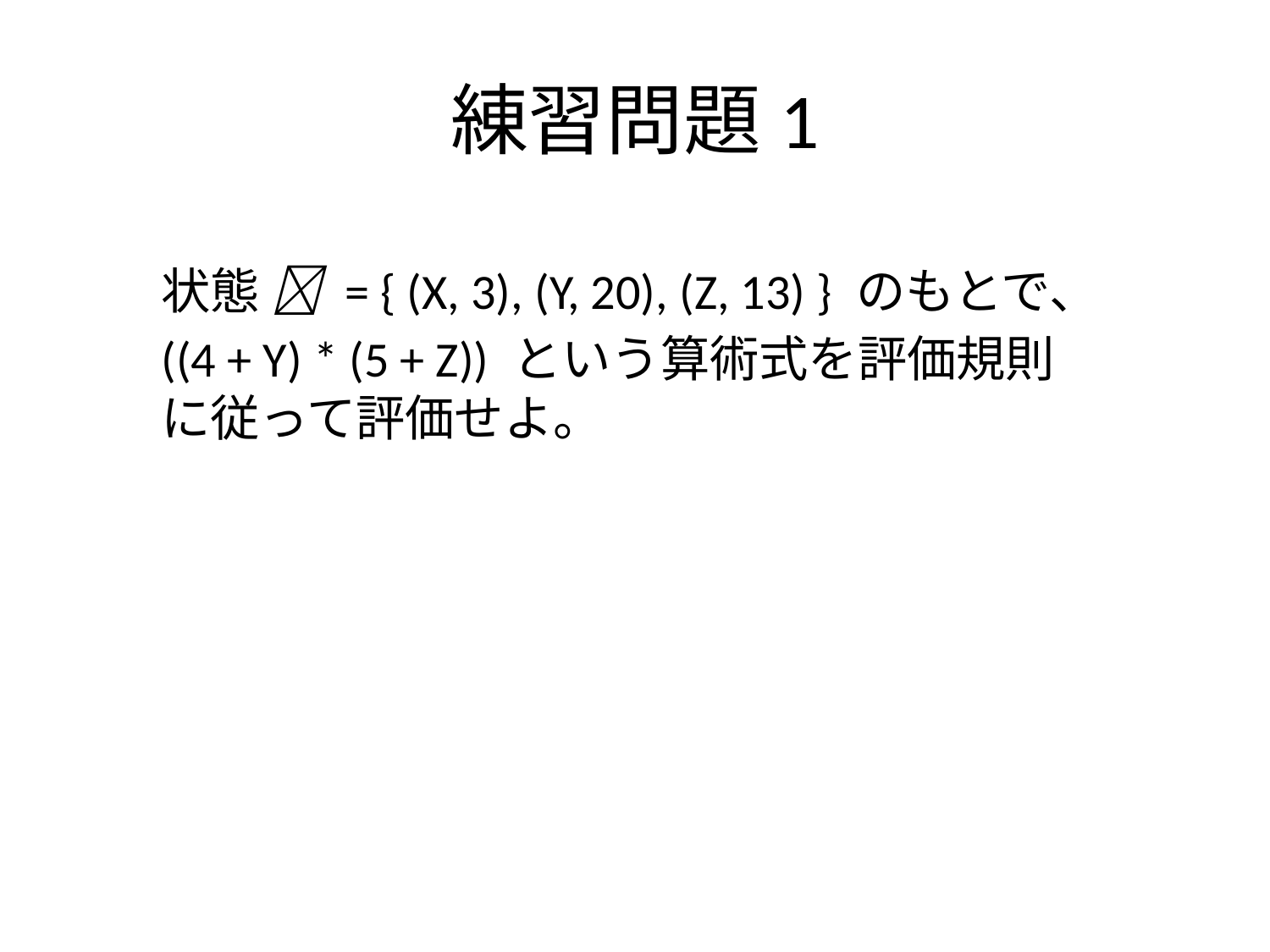

# 練習問題1
状態 σ  = { (X, 3), (Y, 20), (Z, 13) } のもとで、
((4 + Y) * (5 + Z)) という算術式を評価規則に従って評価せよ。